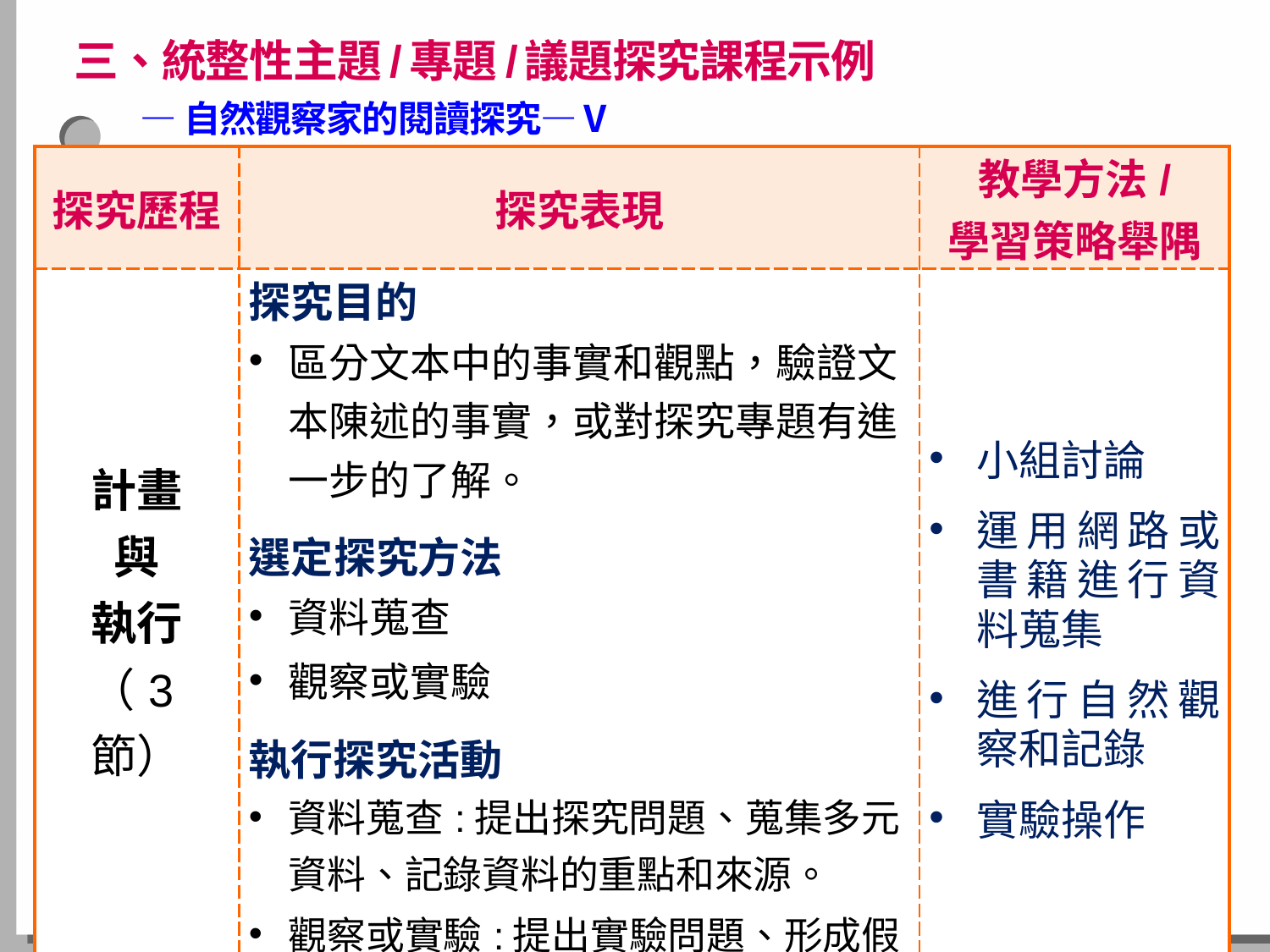

三、統整性主題/專題/議題探究課程示例
              —自然觀察家的閱讀探究—Ⅴ
| 探究歷程 | 探究表現 | 教學方法/ 學習策略舉隅 |
| --- | --- | --- |
| 計畫 與 執行 （3節） | 探究目的 區分文本中的事實和觀點，驗證文本陳述的事實，或對探究專題有進一步的了解。 選定探究方法 資料蒐查 觀察或實驗 執行探究活動 資料蒐查:提出探究問題、蒐集多元資料、記錄資料的重點和來源。 觀察或實驗:提出實驗問題、形成假設、規劃實驗、進行實驗、實驗記錄。 | 小組討論 運用網路或書籍進行資料蒐集 進行自然觀察和記錄 實驗操作 |